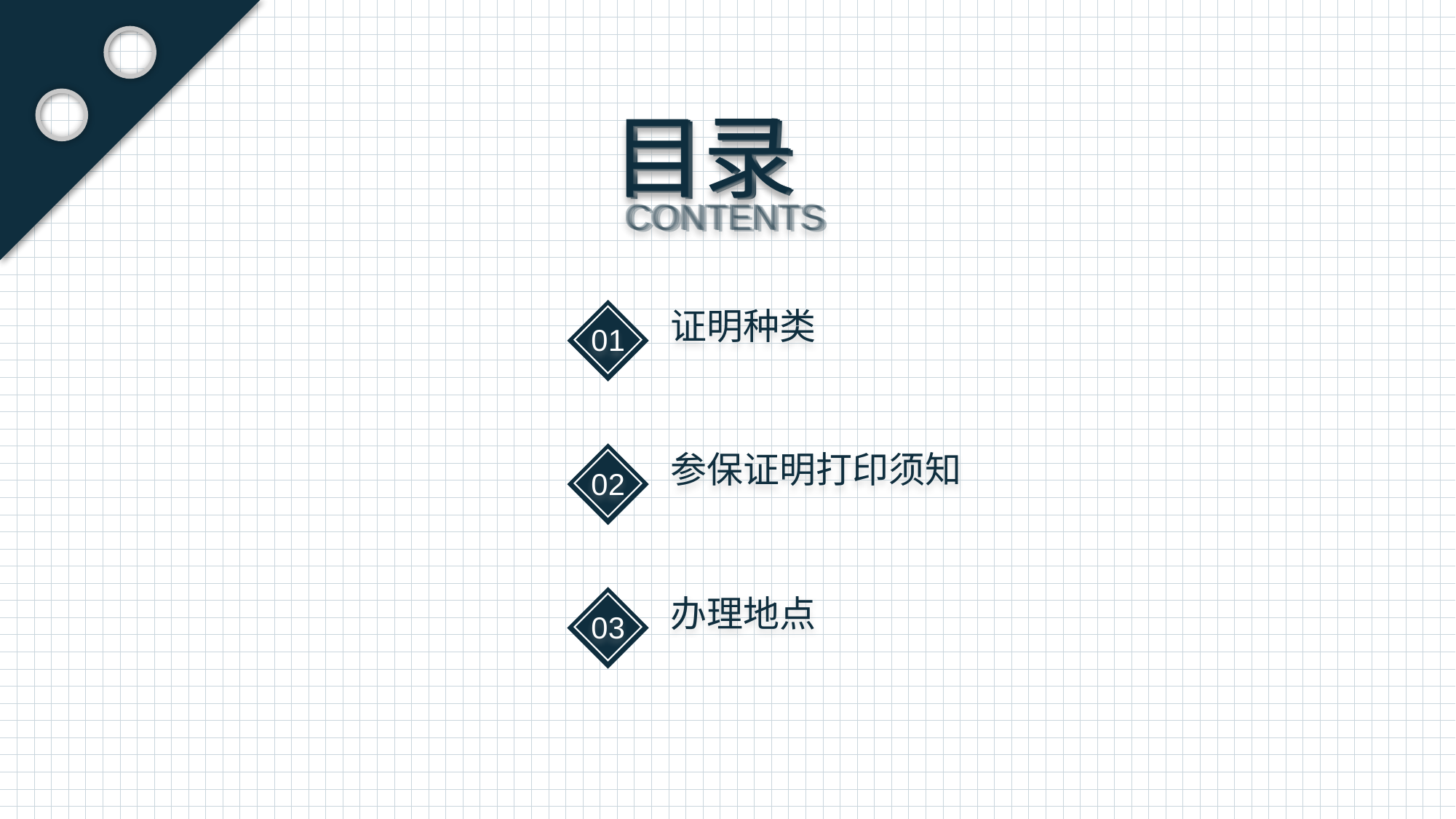

目录
目录
目录
目录
CONTENTS
CONTENTS
CONTENTS
CONTENTS
证明种类

01
参保证明打印须知

02
办理地点

03